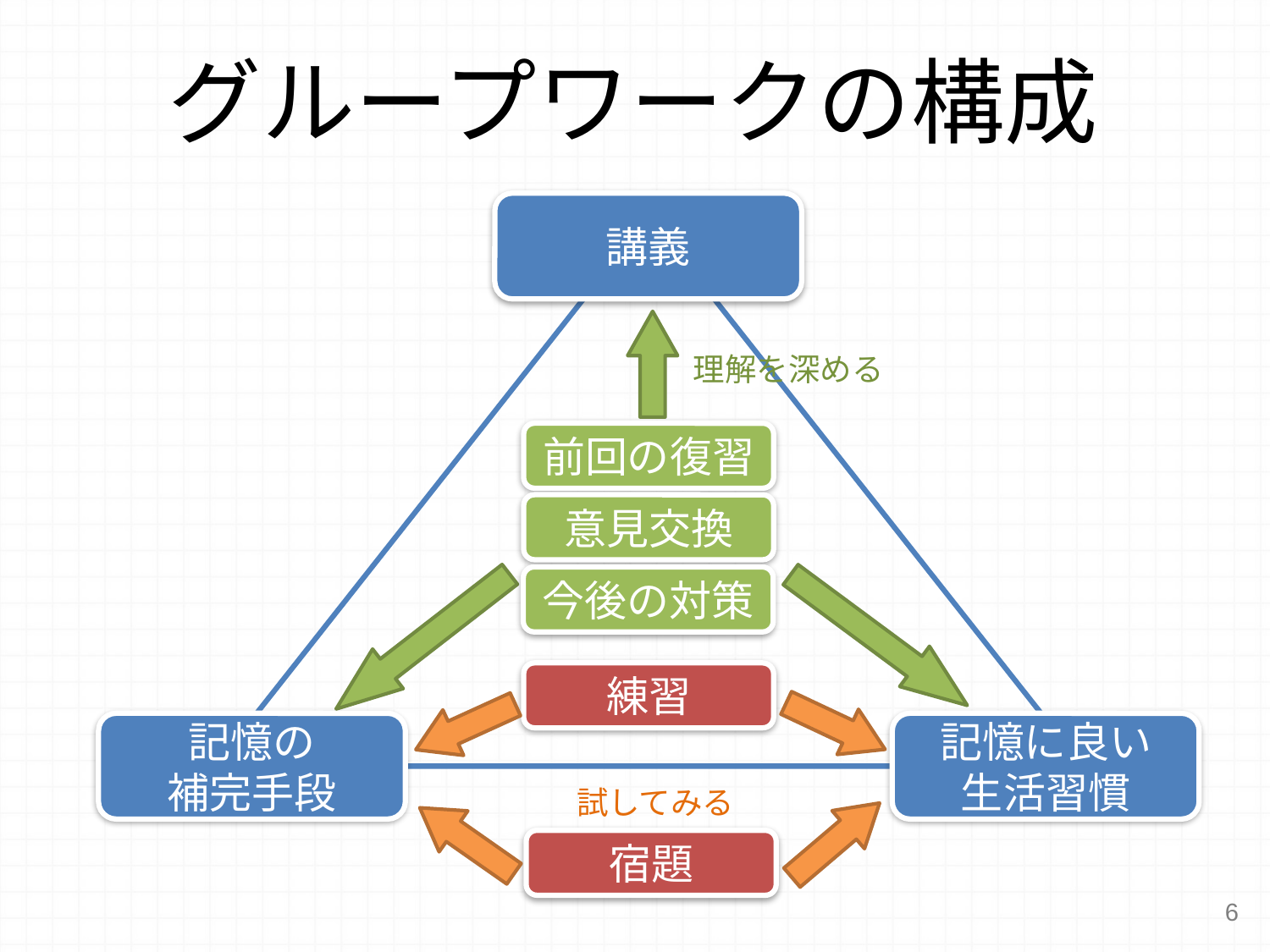

# グループワークの構成
講義

理解を深める
前回の復習
意見交換
今後の対策

練習

記憶の
補完手段
記憶に良い
生活習慣
試してみる

宿題
6